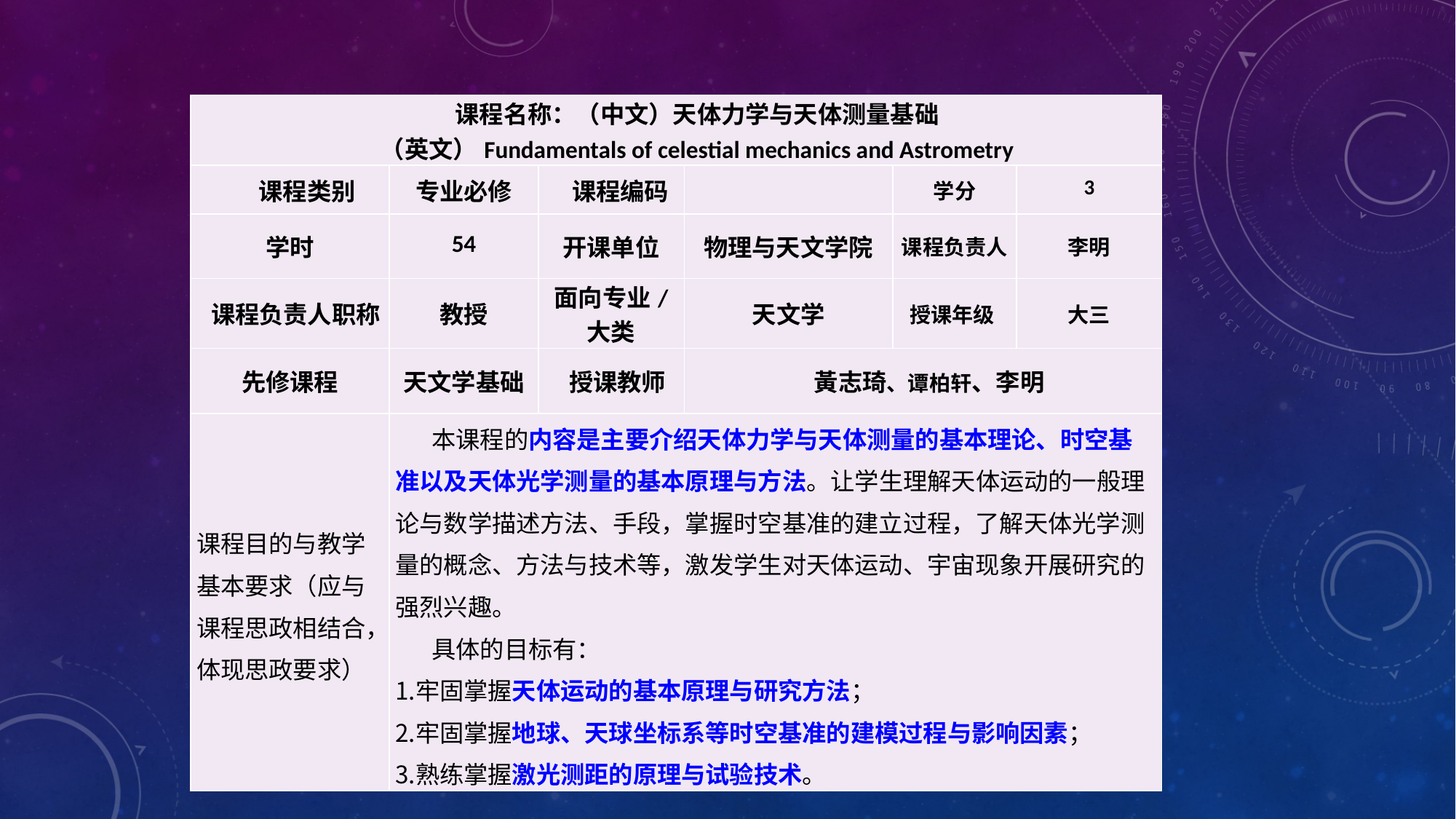

#
| 课程名称：（中文）天体力学与天体测量基础 （英文）Fundamentals of celestial mechanics and Astrometry |  |  |  |  |  |
| --- | --- | --- | --- | --- | --- |
| 课程类别 | 专业必修 | 课程编码 |  | 学分 | 3 |
| 学时 | 54 | 开课单位 | 物理与天文学院 | 课程负责人 | 李明 |
| 课程负责人职称 | 教授 | 面向专业/ 大类 | 天文学 | 授课年级 | 大三 |
| 先修课程 | 天文学基础 | 授课教师 | 黃志琦、谭柏轩、李明 |  |  |
| 课程目的与教学基本要求（应与课程思政相结合，体现思政要求） | 本课程的内容是主要介绍天体力学与天体测量的基本理论、时空基准以及天体光学测量的基本原理与方法。让学生理解天体运动的一般理论与数学描述方法、手段，掌握时空基准的建立过程，了解天体光学测量的概念、方法与技术等，激发学生对天体运动、宇宙现象开展研究的强烈兴趣。 具体的目标有： 牢固掌握天体运动的基本原理与研究方法； 牢固掌握地球、天球坐标系等时空基准的建模过程与影响因素； 熟练掌握激光测距的原理与试验技术。 |  |  |  |  |